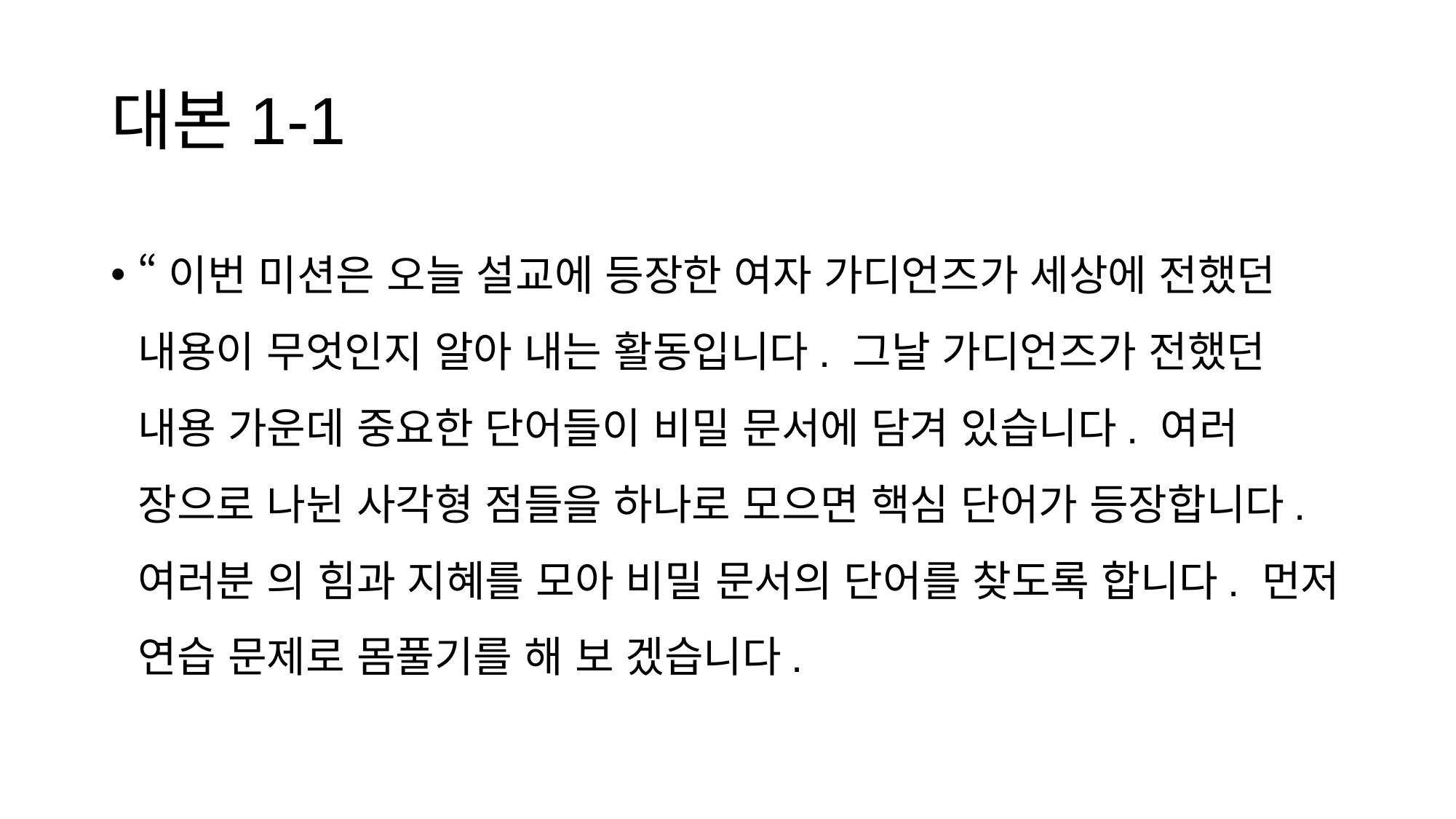

# 대본1-1
“이번 미션은 오늘 설교에 등장한 여자 가디언즈가 세상에 전했던 내용이 무엇인지 알아 내는 활동입니다. 그날 가디언즈가 전했던 내용 가운데 중요한 단어들이 비밀 문서에 담겨 있습니다. 여러 장으로 나뉜 사각형 점들을 하나로 모으면 핵심 단어가 등장합니다. 여러분 의 힘과 지혜를 모아 비밀 문서의 단어를 찾도록 합니다. 먼저 연습 문제로 몸풀기를 해 보 겠습니다.